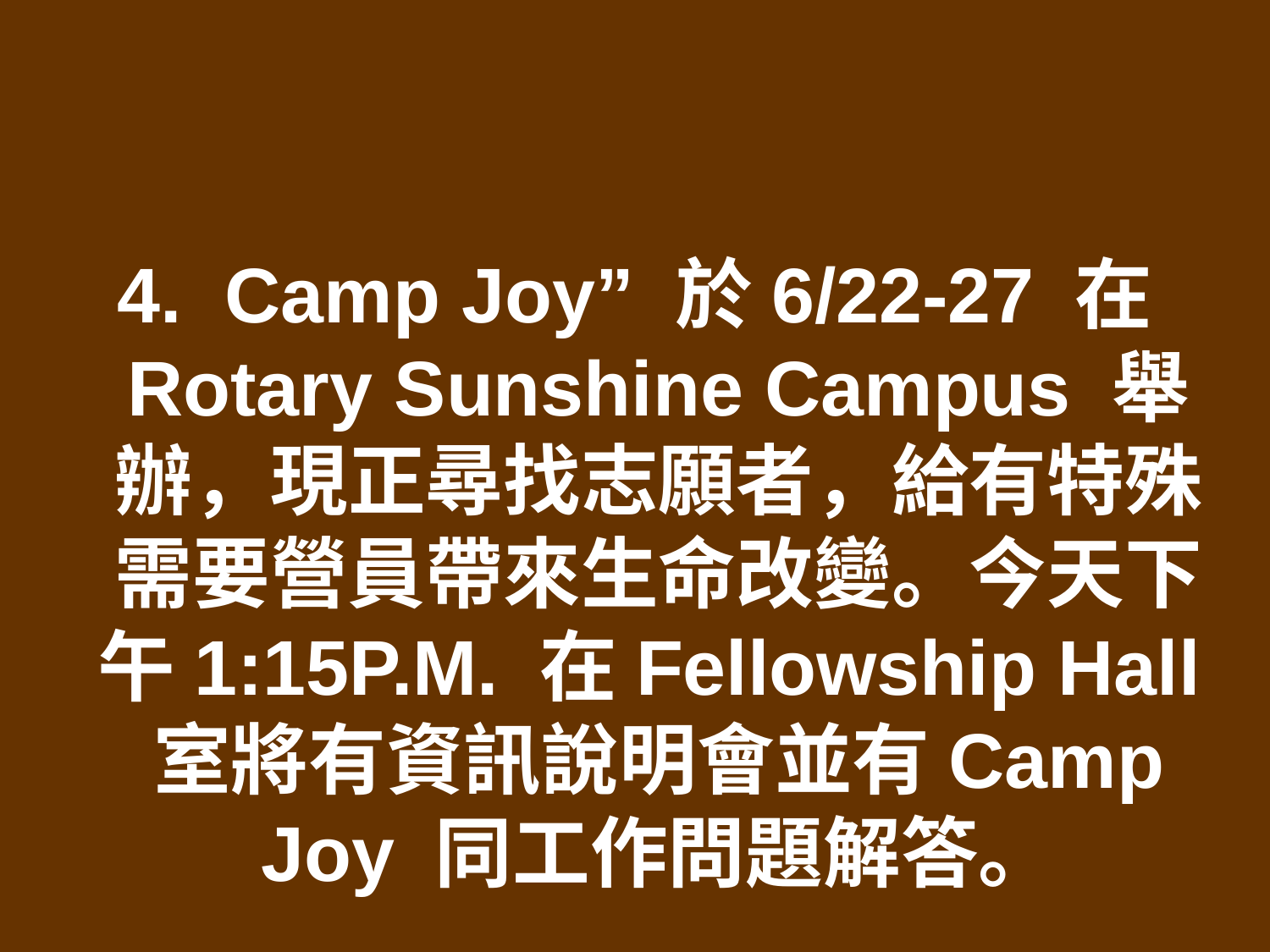

4.  Camp Joy” 於6/22-27 在 Rotary Sunshine Campus 舉辦，現正尋找志願者，給有特殊需要營員帶來生命改變。今天下午1:15P.M. 在Fellowship Hall室將有資訊說明會並有Camp Joy 同工作問題解答。